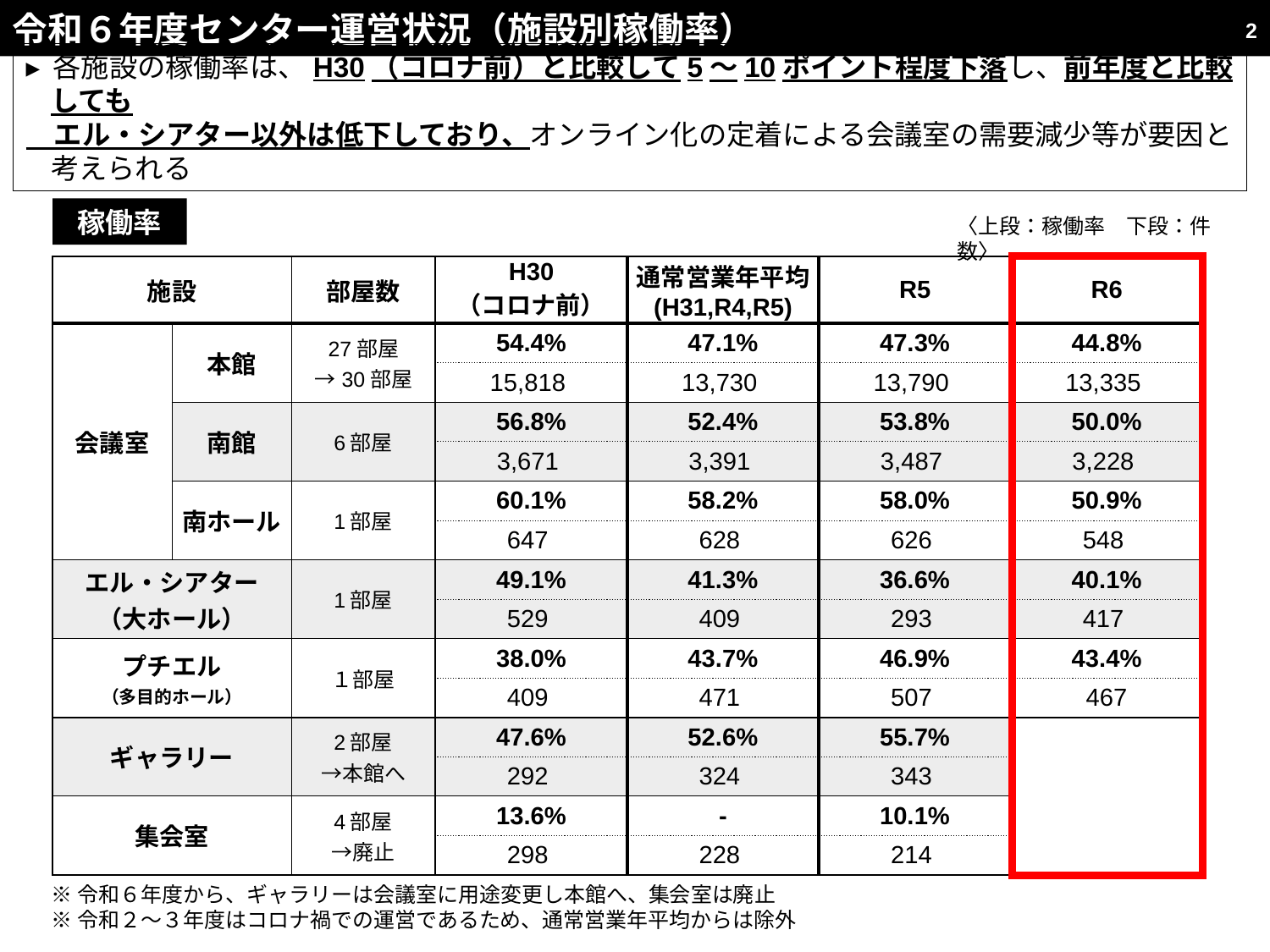

令和６年度センター運営状況（施設別稼働率）
2
▸ 各施設の稼働率は、H30（コロナ前）と比較して5～10ポイント程度下落し、前年度と比較しても
　エル・シアター以外は低下しており、オンライン化の定着による会議室の需要減少等が要因と考えられる
稼働率
〈上段：稼働率　下段：件数〉

| 施設 |  | 部屋数 | H30 （コロナ前） | 通常営業年平均 (H31,R4,R5) | R5 | R6 |
| --- | --- | --- | --- | --- | --- | --- |
| 会議室 | 本館 | 27部屋 →30部屋 | 54.4% | 47.1% | 47.3% | 44.8% |
|  |  |  | 15,818 | 13,730 | 13,790 | 13,335 |
|  | 南館 | 6部屋 | 56.8% | 52.4% | 53.8% | 50.0% |
|  |  |  | 3,671 | 3,391 | 3,487 | 3,228 |
|  | 南ホール | 1部屋 | 60.1% | 58.2% | 58.0% | 50.9% |
|  |  |  | 647 | 628 | 626 | 548 |
| エル・シアター （大ホール） |  | 1部屋 | 49.1% | 41.3% | 36.6% | 40.1% |
|  |  |  | 529 | 409 | 293 | 417 |
| プチエル （多目的ホール） |  | １部屋 | 38.0% | 43.7% | 46.9% | 43.4% |
|  |  |  | 409 | 471 | 507 | 467 |
| ギャラリー |  | 2部屋 →本館へ | 47.6% | 52.6% | 55.7% |  |
|  |  |  | 292 | 324 | 343 |  |
| 集会室 |  | 4部屋 →廃止 | 13.6% | - | 10.1% |  |
|  |  |  | 298 | 228 | 214 |  |
※令和６年度から、ギャラリーは会議室に用途変更し本館へ、集会室は廃止
※令和２～３年度はコロナ禍での運営であるため、通常営業年平均からは除外